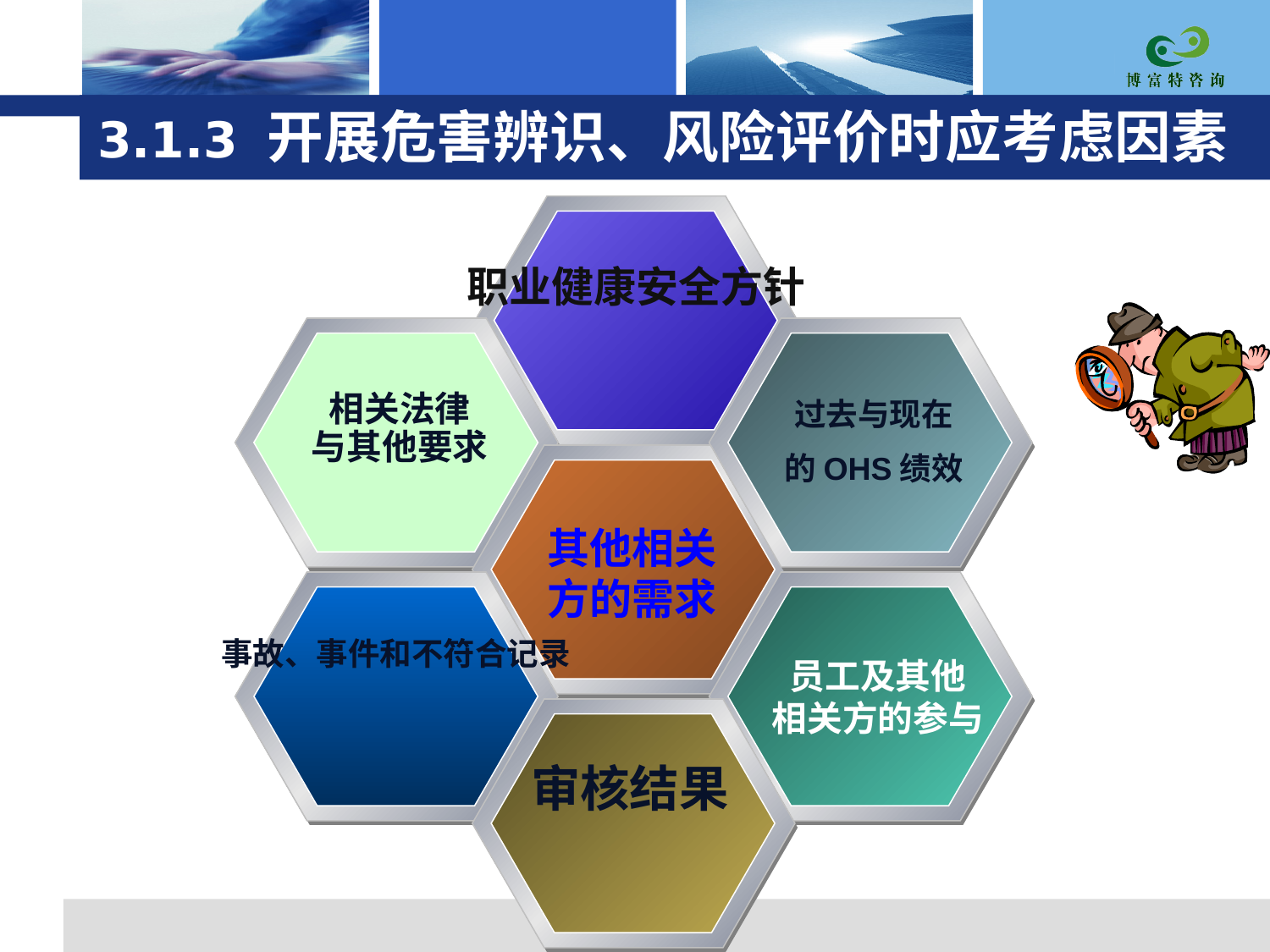

3.1.3 开展危害辨识、风险评价时应考虑因素

职业健康安全方针

相关法律
与其他要求

过去与现在
的OHS绩效

其他相关方的需求

事故、事件和不符合记录

员工及其他
相关方的参与

审核结果